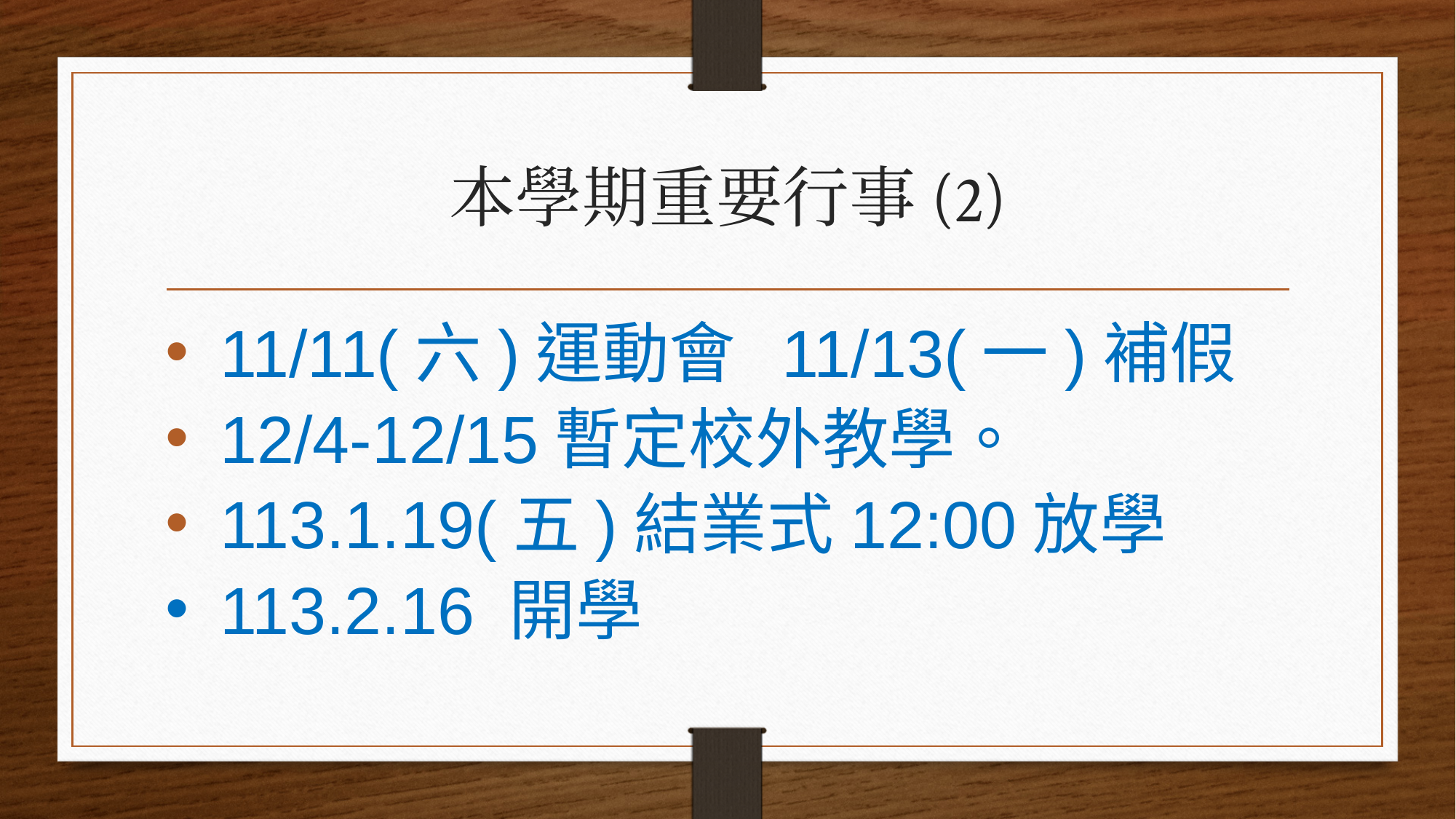

# 本學期重要行事(2)
11/11(六)運動會  11/13(一)補假
12/4-12/15暫定校外教學。
113.1.19(五)結業式12:00放學
113.2.16 開學